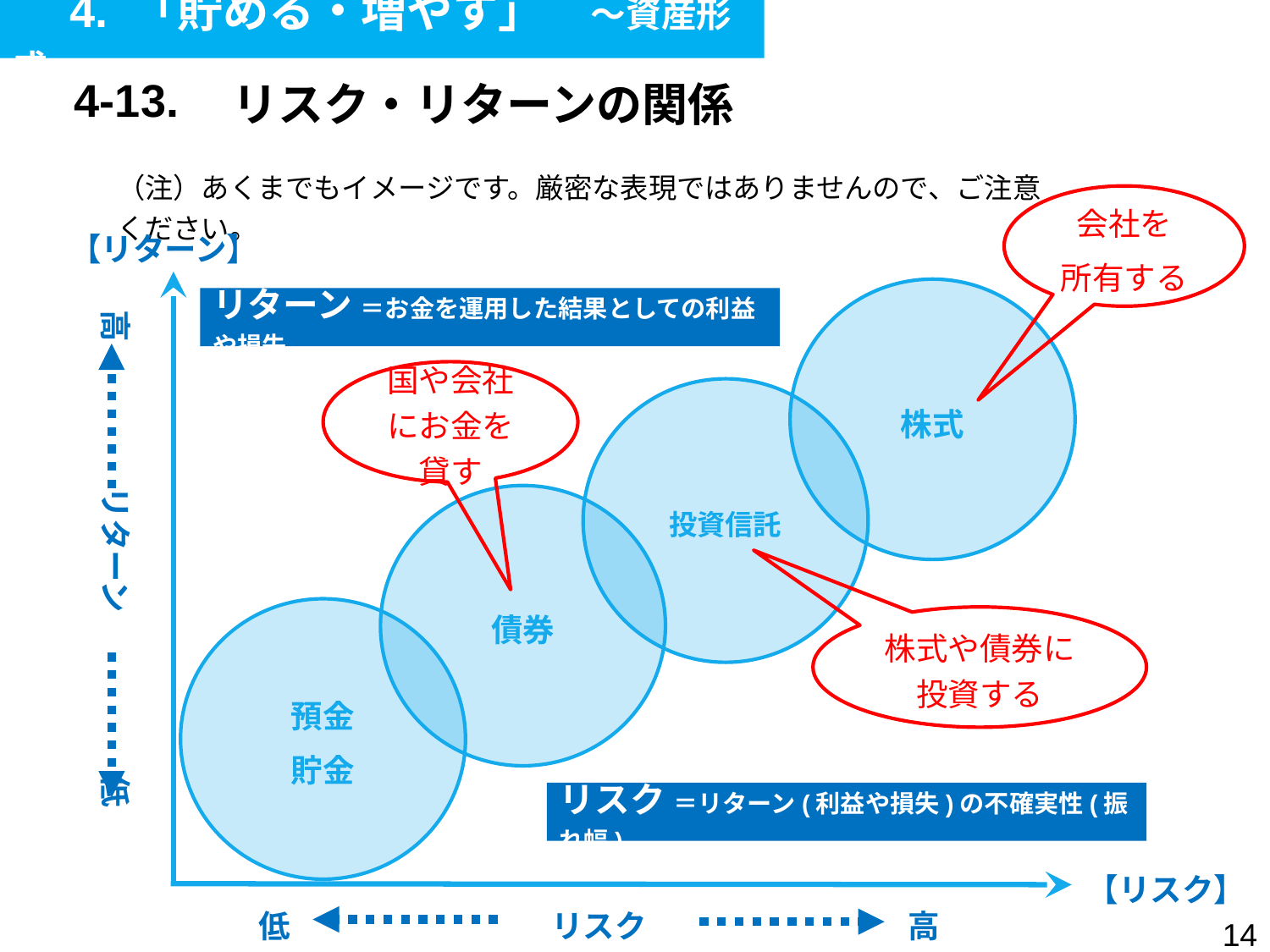

4. 「貯める・増やす」　～資産形成
| 4-13. | リスク・リターンの関係 |
| --- | --- |
（注）あくまでもイメージです。厳密な表現ではありませんので、ご注意ください。
会社を
所有する
【リターン】
株式
リターン ＝お金を運用した結果としての利益や損失
高　　　       リターン     　　　　低
国や会社にお金を貸す
投資信託
債券
預金
貯金
株式や債券に投資する
リスク ＝リターン(利益や損失)の不確実性(振れ幅)
【リスク】
低　　　　　　　 　リスク　　　 　　　　　高
14